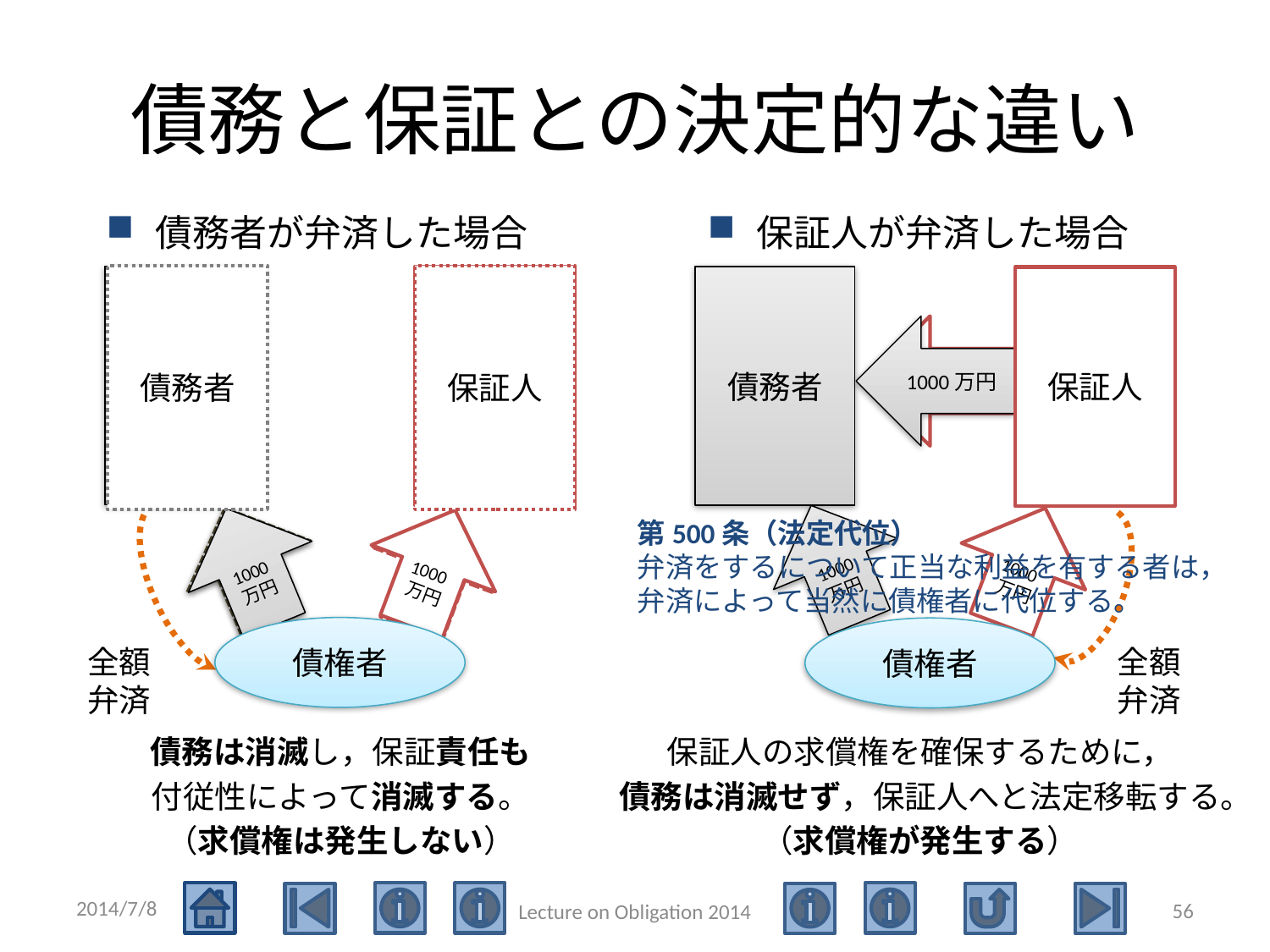

# 債務と保証との決定的な違い
債務者が弁済した場合
保証人が弁済した場合
債務者
保証人
債務者
保証人
債務者
保証人
1000万円
1000万円

1000万円
0円
1000万円
1000万円

1000万円
0円
第500条（法定代位）
弁済をするについて正当な利益を有する者は，弁済によって当然に債権者に代位する。
債権者
債権者
全額弁済
全額弁済
債務は消滅し，保証責任も
付従性によって消滅する。
（求償権は発生しない）

保証人の求償権を確保するために，
債務は消滅せず，保証人へと法定移転する。
（求償権が発生する）
2014/7/8
56
Lecture on Obligation 2014